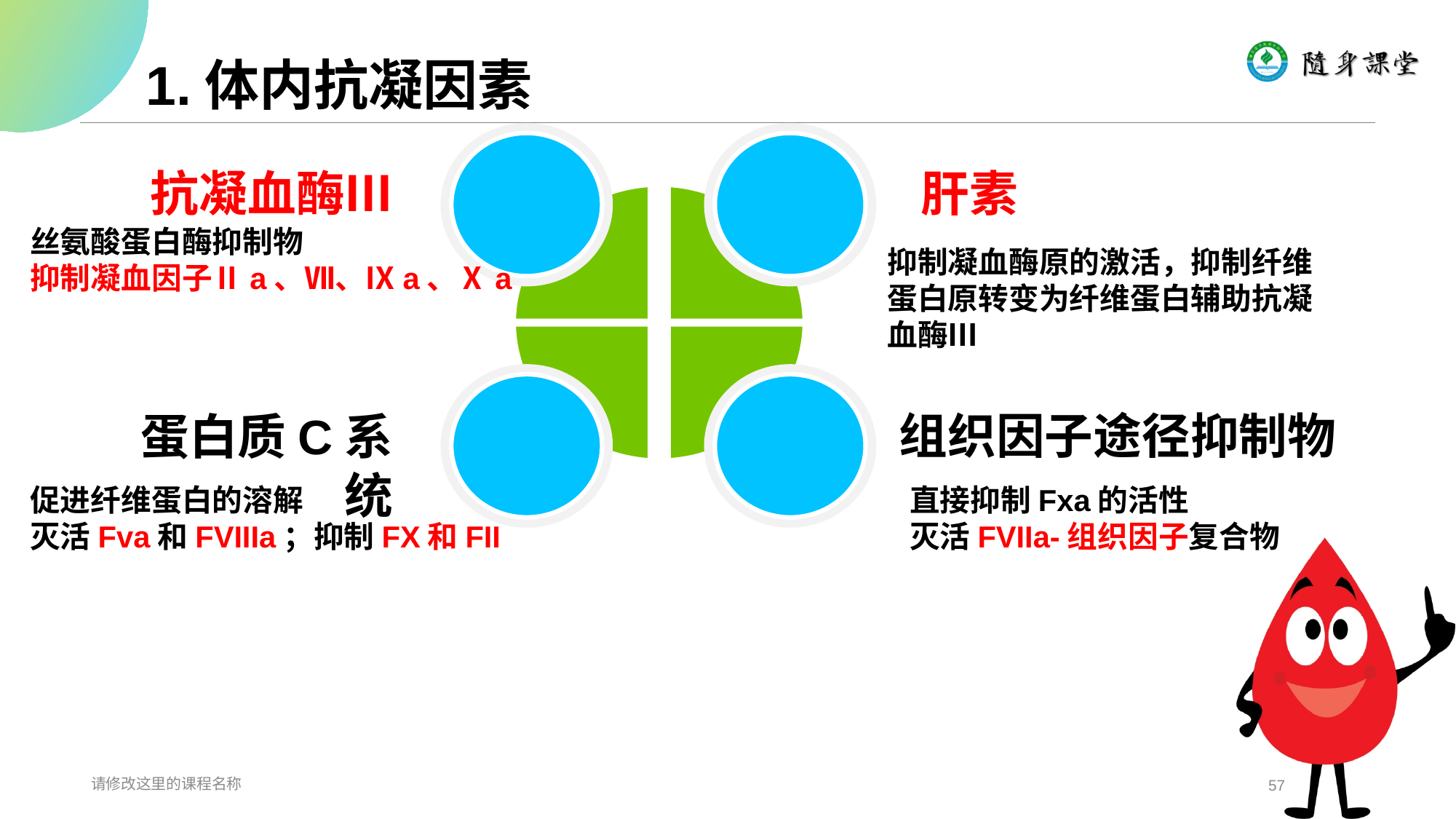

# 1.体内抗凝因素

抗凝血酶Ⅲ
肝素

丝氨酸蛋白酶抑制物
抑制凝血因子Ⅱa、Ⅶ、Ⅸa、Ⅹa
抑制凝血酶原的激活，抑制纤维蛋白原转变为纤维蛋白辅助抗凝血酶Ⅲ

组织因子途径抑制物
蛋白质C系统
促进纤维蛋白的溶解
灭活Fva和FVIIIa；抑制FX和FII

直接抑制Fxa的活性
灭活FVIIa-组织因子复合物
请修改这里的课程名称
57